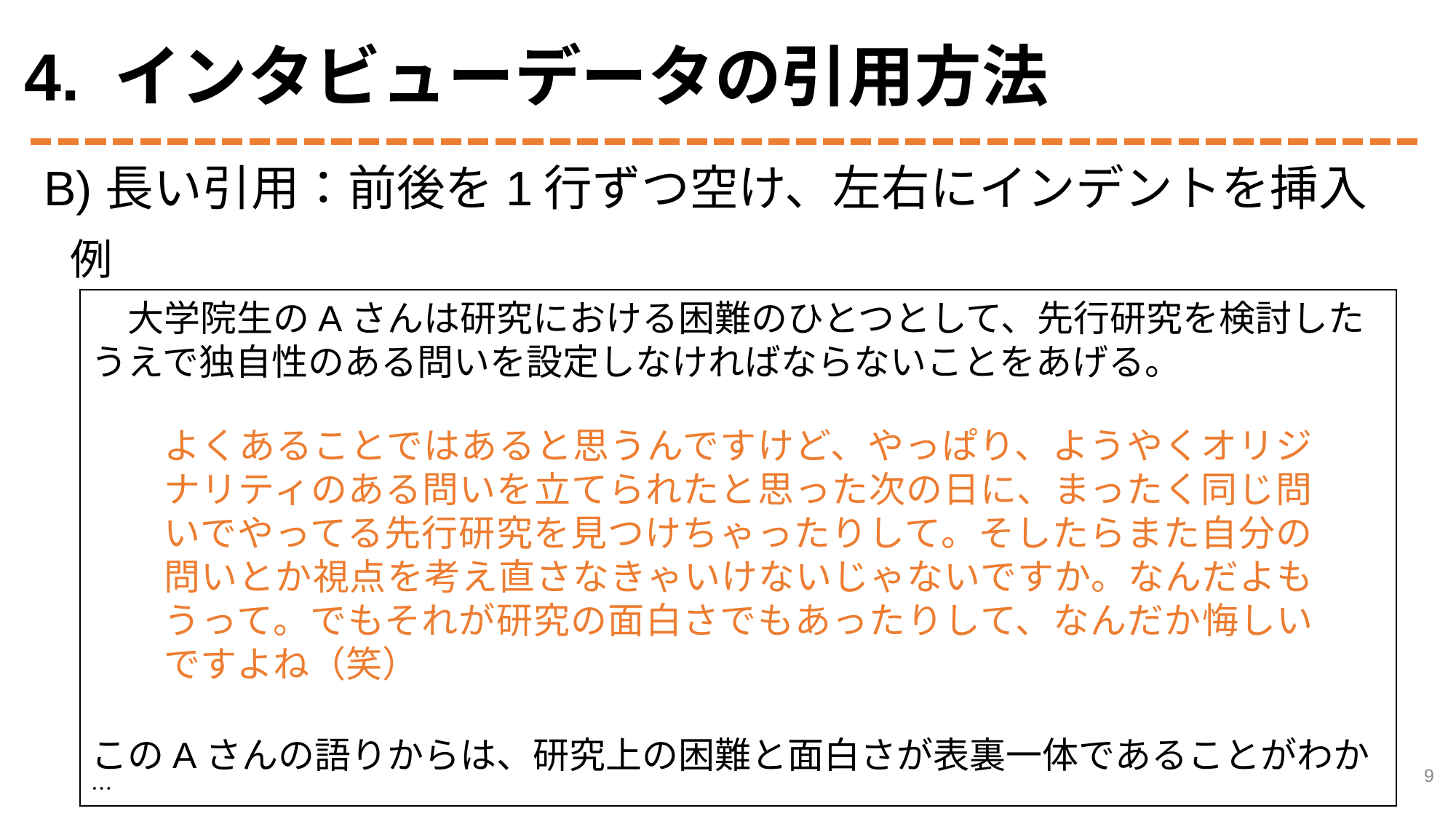

# 4. インタビューデータの引用方法
空白
長い引用：前後を1行ずつ空け、左右にインデントを挿入
例
　大学院生のAさんは研究における困難のひとつとして、先行研究を検討したうえで独自性のある問いを設定しなければならないことをあげる。

このAさんの語りからは、研究上の困難と面白さが表裏一体であることがわか…
よくあることではあると思うんですけど、やっぱり、ようやくオリジナリティのある問いを立てられたと思った次の日に、まったく同じ問いでやってる先行研究を見つけちゃったりして。そしたらまた自分の問いとか視点を考え直さなきゃいけないじゃないですか。なんだよもうって。でもそれが研究の面白さでもあったりして、なんだか悔しいですよね（笑）
9